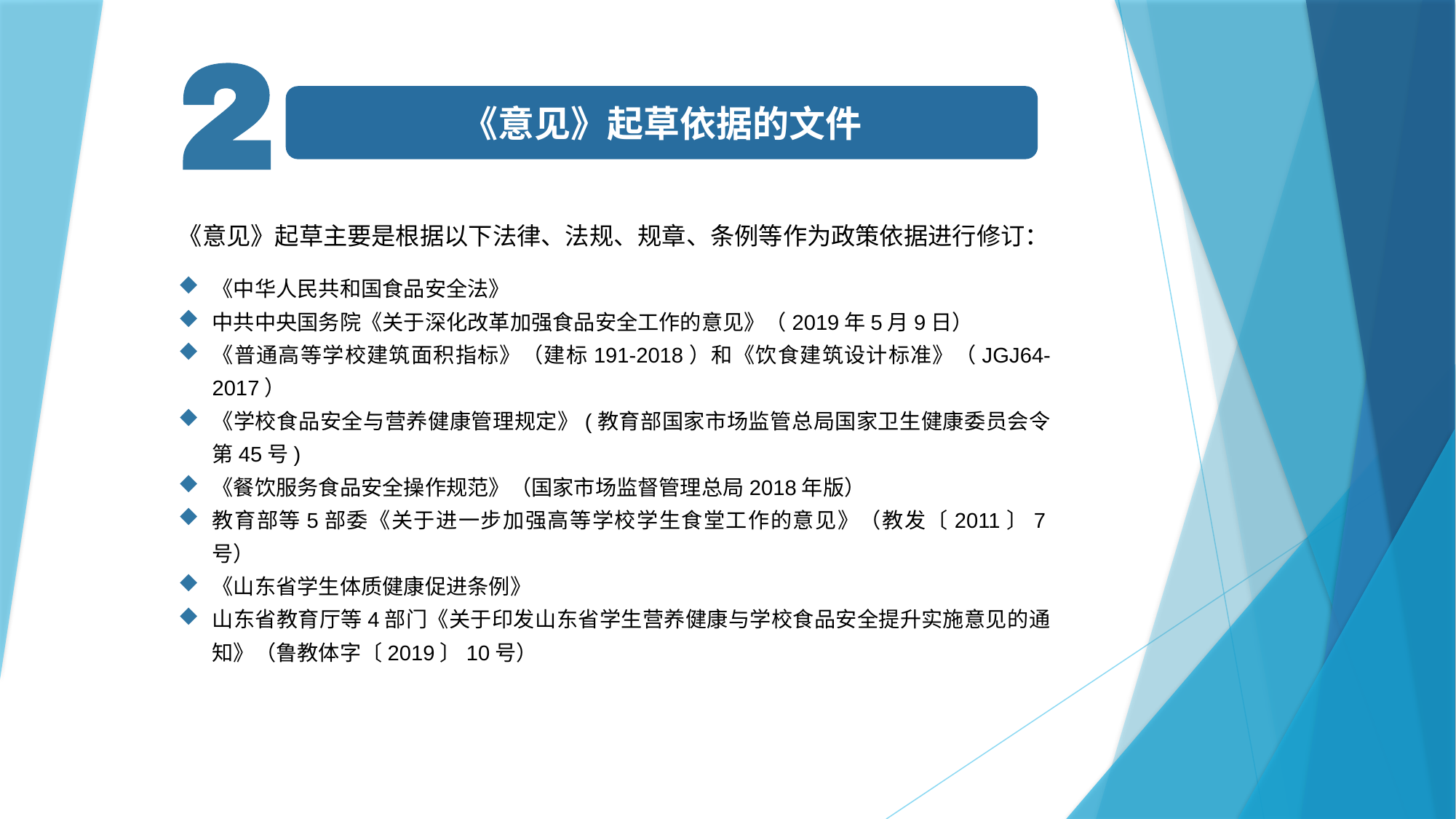

2
《意见》起草依据的文件
《意见》起草主要是根据以下法律、法规、规章、条例等作为政策依据进行修订：
《中华人民共和国食品安全法》
中共中央国务院《关于深化改革加强食品安全工作的意见》（2019年5月9日）
《普通高等学校建筑面积指标》（建标191-2018）和《饮食建筑设计标准》（JGJ64-2017）
《学校食品安全与营养健康管理规定》(教育部国家市场监管总局国家卫生健康委员会令第45号)
《餐饮服务食品安全操作规范》（国家市场监督管理总局2018年版）
教育部等5部委《关于进一步加强高等学校学生食堂工作的意见》（教发〔2011〕7号）
《山东省学生体质健康促进条例》
山东省教育厅等4部门《关于印发山东省学生营养健康与学校食品安全提升实施意见的通知》（鲁教体字〔2019〕10号）